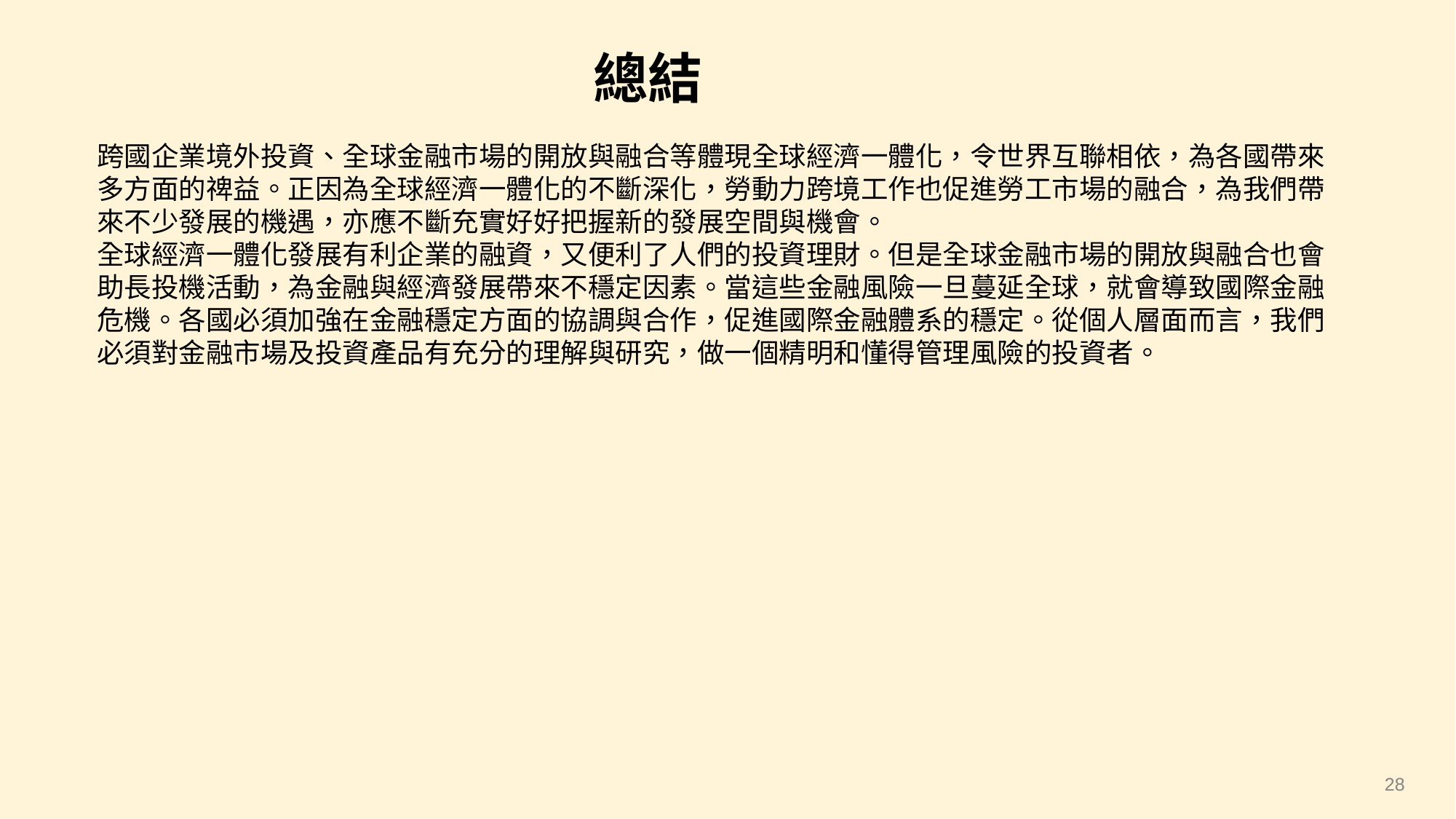

總結
跨國企業境外投資、全球金融市場的開放與融合等體現全球經濟一體化，令世界互聯相依，為各國帶來多方面的禆益。正因為全球經濟一體化的不斷深化，勞動力跨境工作也促進勞工市場的融合，為我們帶來不少發展的機遇，亦應不斷充實好好把握新的發展空間與機會。
全球經濟一體化發展有利企業的融資，又便利了人們的投資理財。但是全球金融市場的開放與融合也會助長投機活動，為金融與經濟發展帶來不穩定因素。當這些金融風險一旦蔓延全球，就會導致國際金融危機。各國必須加強在金融穩定方面的協調與合作，促進國際金融體系的穩定。從個人層面而言，我們必須對金融市場及投資產品有充分的理解與研究，做一個精明和懂得管理風險的投資者。